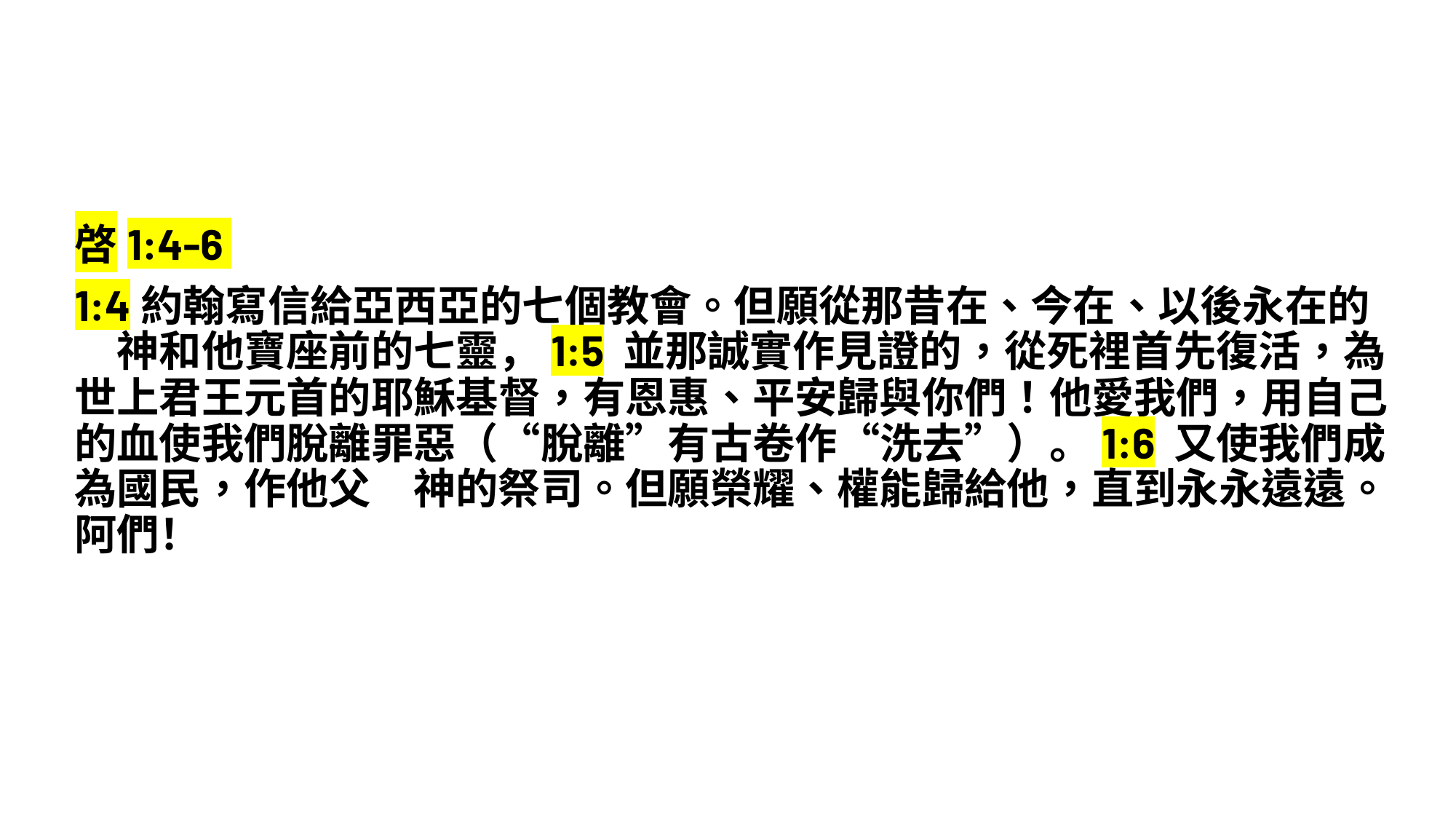

啓1:4-6
1:4約翰寫信給亞西亞的七個教會。但願從那昔在、今在、以後永在的　神和他寶座前的七靈，1:5 並那誠實作見證的，從死裡首先復活，為世上君王元首的耶穌基督，有恩惠、平安歸與你們！他愛我們，用自己的血使我們脫離罪惡（“脫離”有古卷作“洗去”）。1:6 又使我們成為國民，作他父　神的祭司。但願榮耀、權能歸給他，直到永永遠遠。阿們！